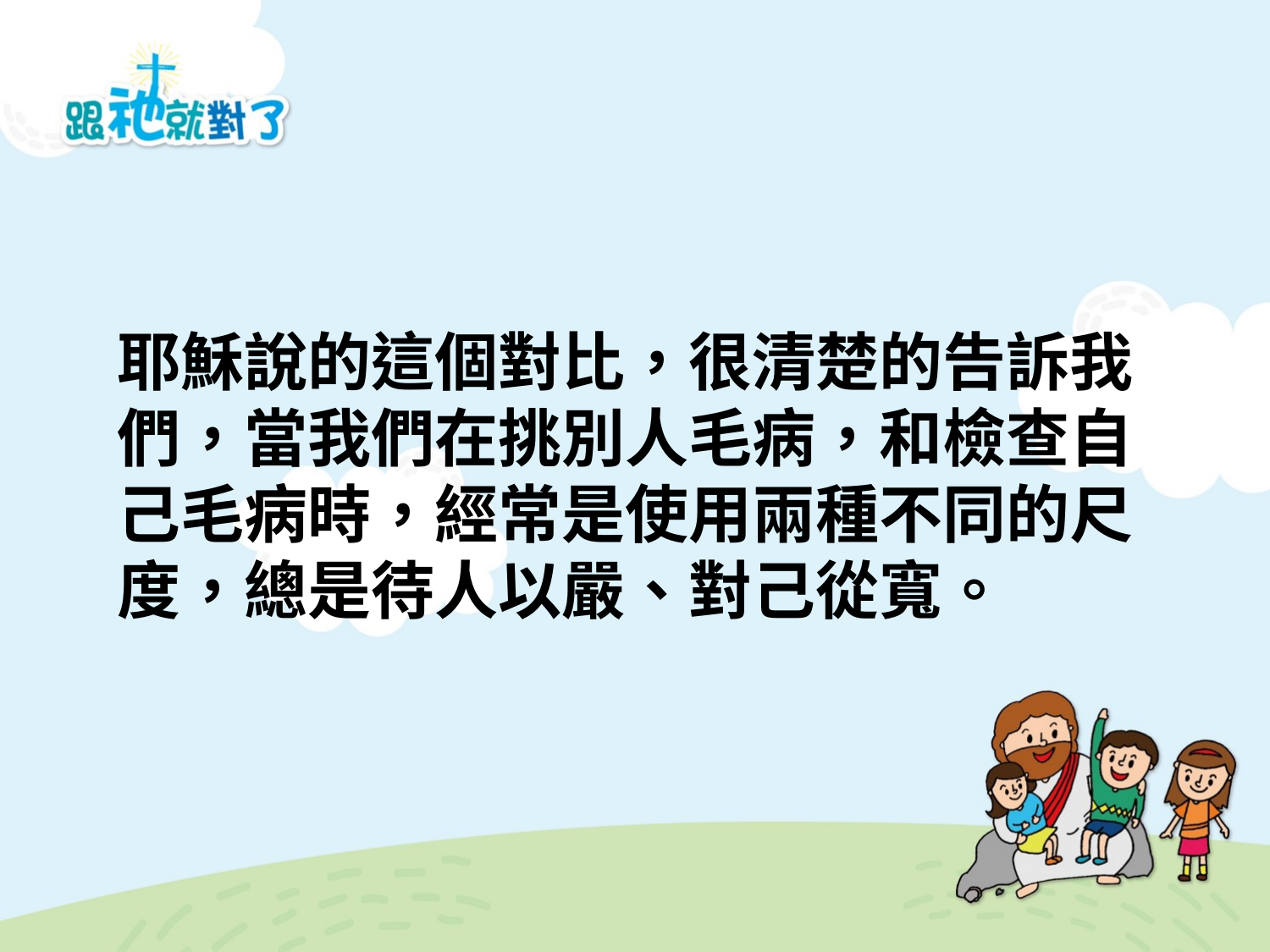

耶穌說的這個對比，很清楚的告訴我們，當我們在挑別人毛病，和檢查自己毛病時，經常是使用兩種不同的尺度，總是待人以嚴、對己從寬。